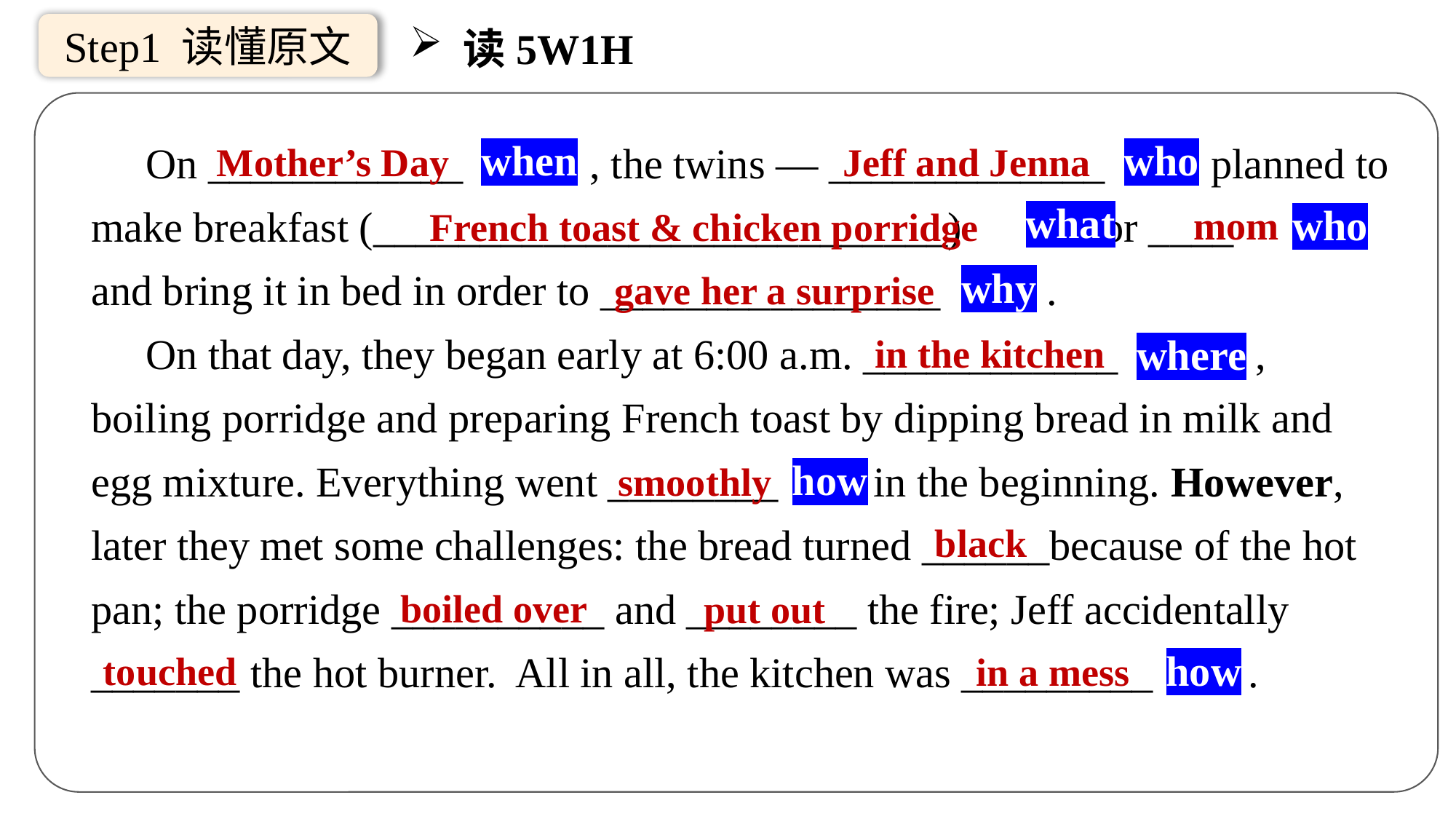

Step1 读懂原文
 读5W1H

On ____________            , the twins — _____________          planned to make breakfast (___________________________)            for ____          and bring it in bed in order to ________________          .
On that day, they began early at 6:00 a.m. ____________             , boiling porridge and preparing French toast by dipping bread in milk and egg mixture. Everything went ________         in the beginning. However, later they met some challenges: the bread turned ______because of the hot pan; the porridge __________ and ________ the fire; Jeff accidentally _______ the hot burner.  All in all, the kitchen was _________         .
when
who
Jeff and Jenna
Mother’s Day
what
who
mom
French toast & chicken porridge
why
gave her a surprise
where
in the kitchen
how
smoothly
black
boiled over
put out
how
touched
in a mess